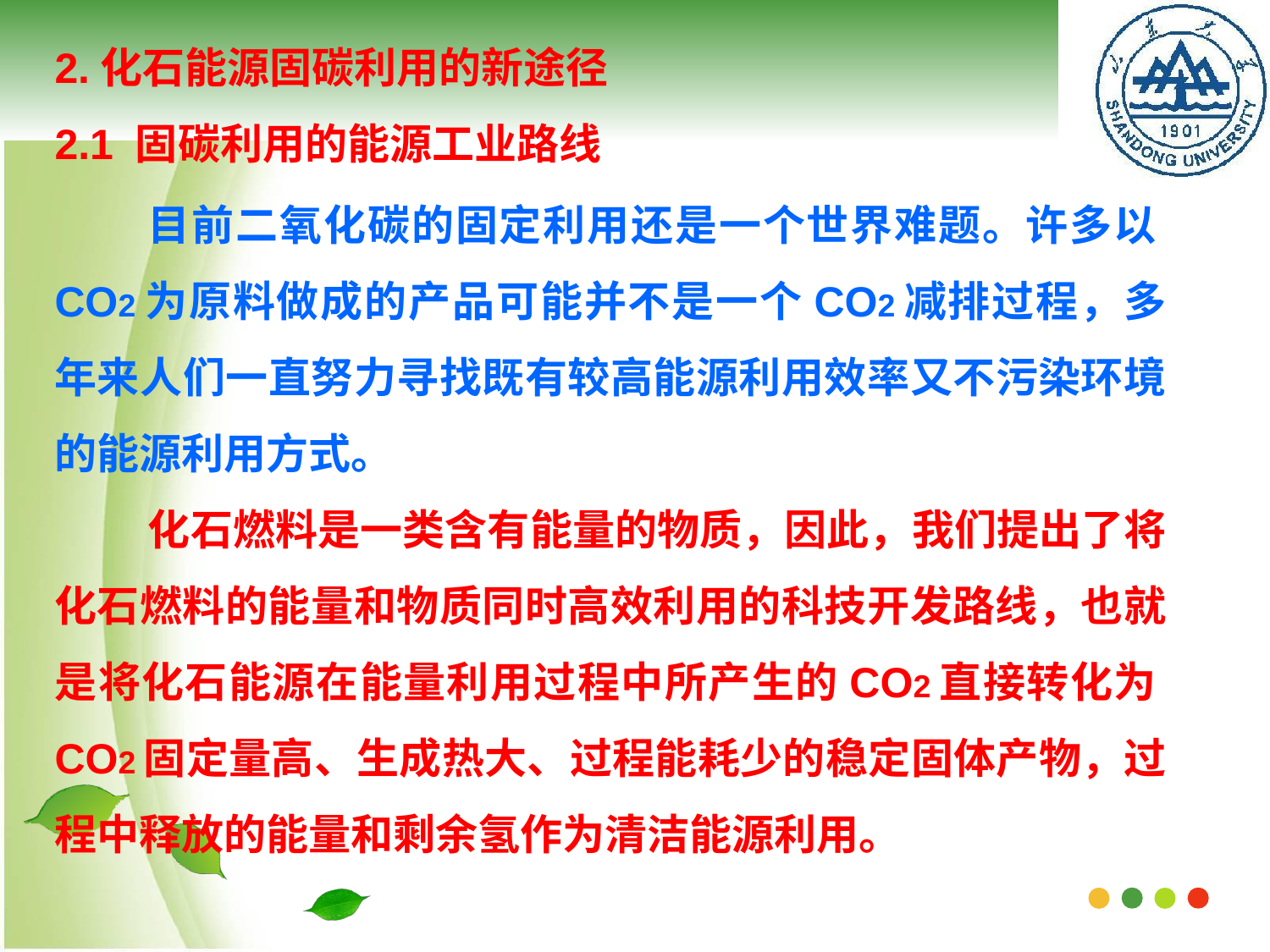

# 2.化石能源固碳利用的新途径 2.1 固碳利用的能源工业路线
目前二氧化碳的固定利用还是一个世界难题。许多以CO2为原料做成的产品可能并不是一个CO2减排过程，多年来人们一直努力寻找既有较高能源利用效率又不污染环境的能源利用方式。
化石燃料是一类含有能量的物质，因此，我们提出了将化石燃料的能量和物质同时高效利用的科技开发路线，也就是将化石能源在能量利用过程中所产生的CO2直接转化为CO2固定量高、生成热大、过程能耗少的稳定固体产物，过程中释放的能量和剩余氢作为清洁能源利用。